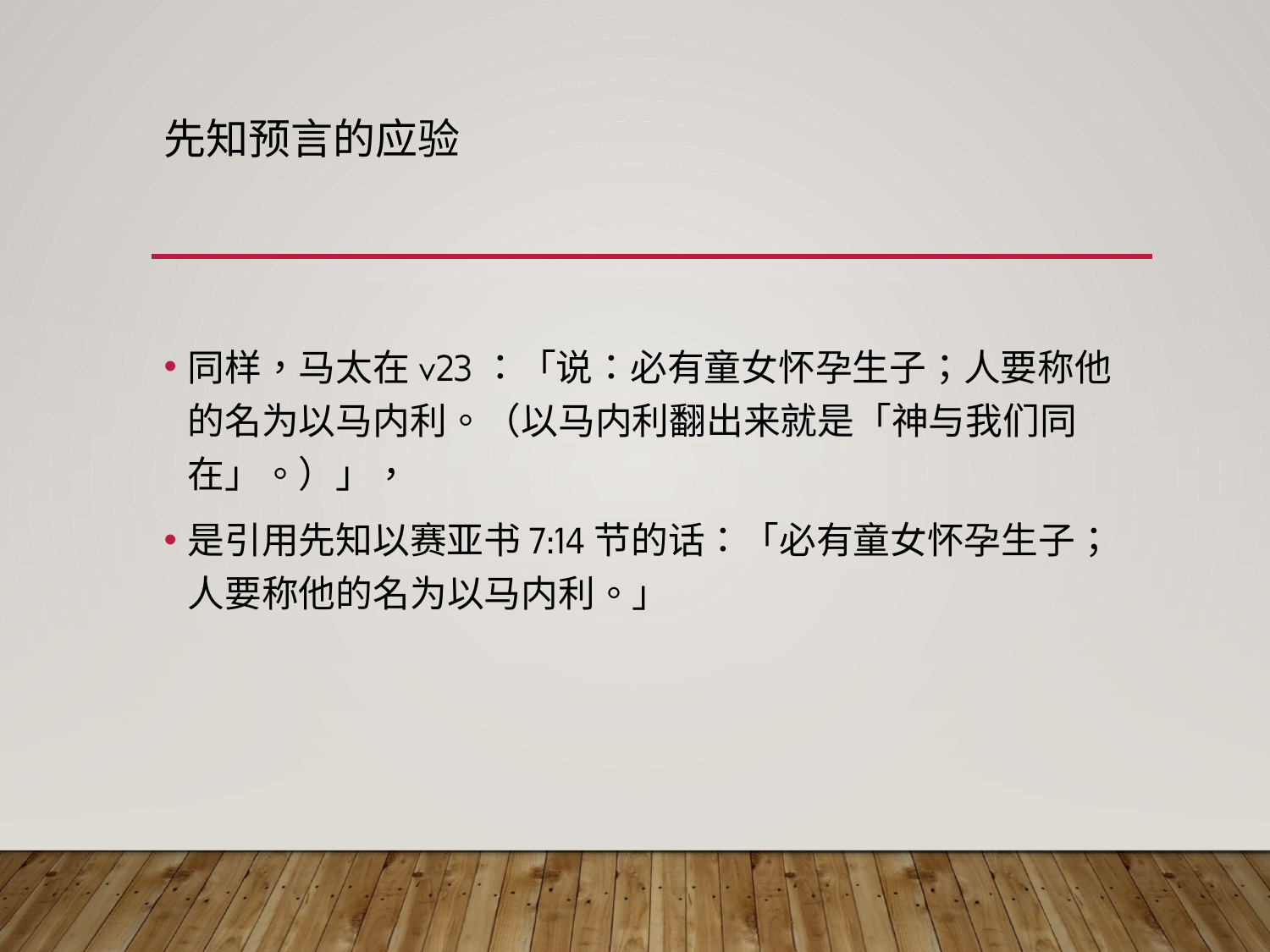

# 先知预言的应验
同样，马太在v23：「说：必有童女怀孕生子；人要称他的名为以马内利。（以马内利翻出来就是「神与我们同在」。）」，
是引用先知以赛亚书7:14节的话：「必有童女怀孕生子；人要称他的名为以马内利。」